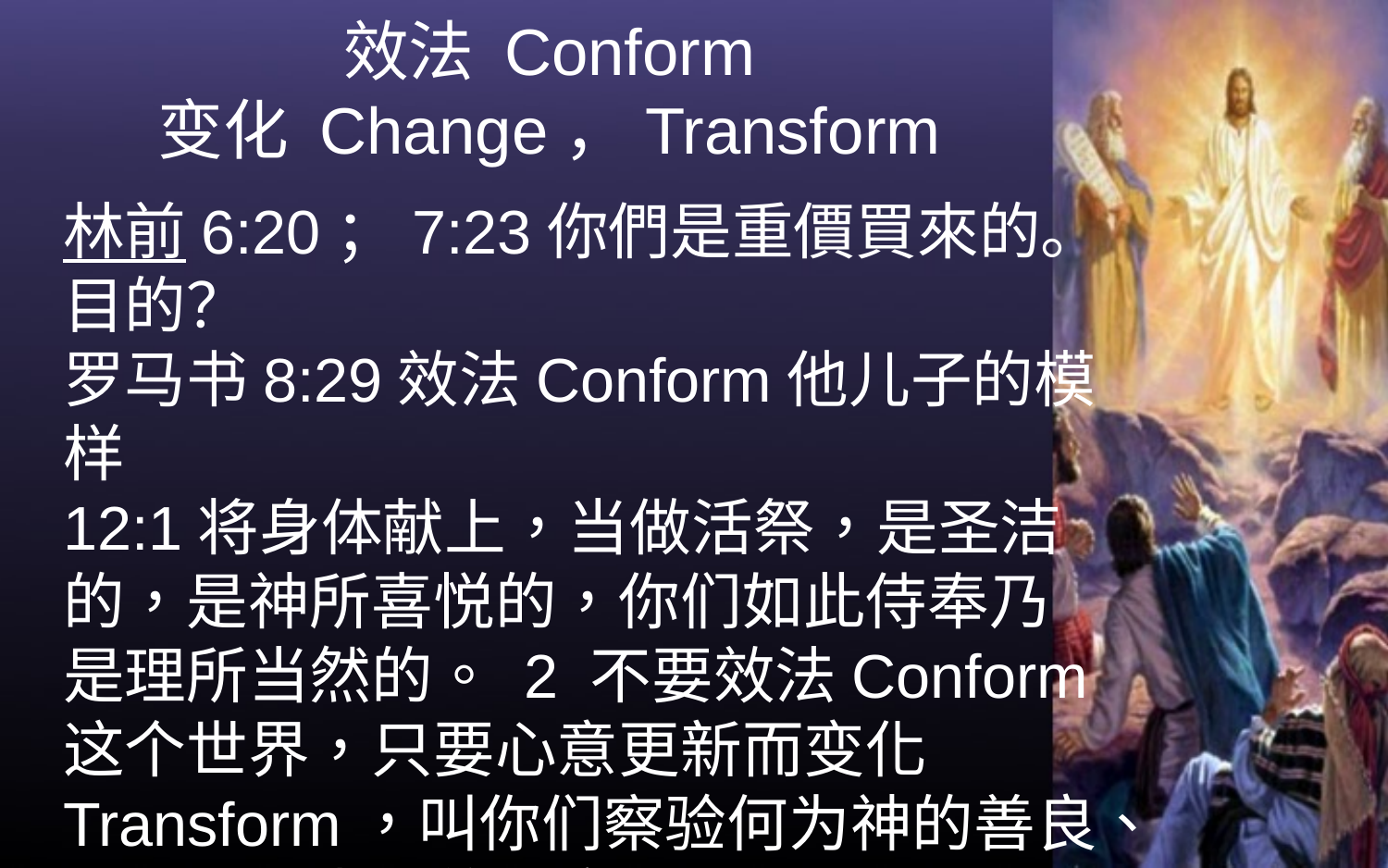

效法 Conform
变化 Change，Transform
林前6:20；7:23你們是重價買來的。
目的？
罗马书8:29效法Conform他儿子的模样
12:1将身体献上，当做活祭，是圣洁的，是神所喜悦的，你们如此侍奉乃是理所当然的。 2 不要效法Conform
这个世界，只要心意更新而变化Transform，叫你们察验何为神的善良、纯全、可喜悦的旨意。